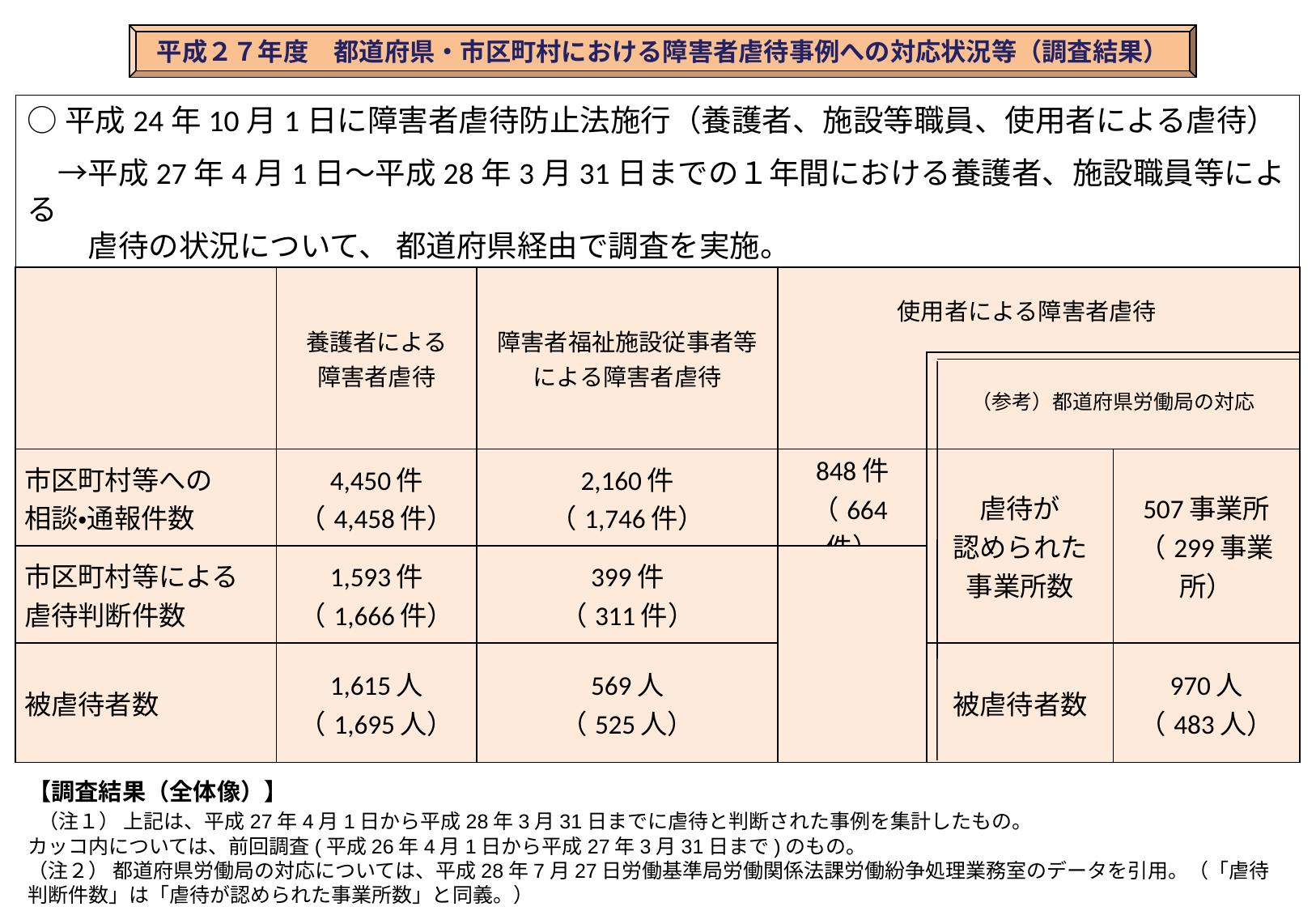

平成２７年度　都道府県・市区町村における障害者虐待事例への対応状況等（調査結果）
○平成24年10月1日に障害者虐待防止法施行（養護者、施設等職員、使用者による虐待）

　→平成27年4月1日～平成28年3月31日までの１年間における養護者、施設職員等による
　　虐待の状況について、 都道府県経由で調査を実施。
|  | 養護者による 障害者虐待 | 障害者福祉施設従事者等 による障害者虐待 | 使用者による障害者虐待 |  |  |
| --- | --- | --- | --- | --- | --- |
|  |  |  |  | （参考）都道府県労働局の対応 |  |
| 市区町村等への 相談・通報件数 | 4,450件 （4,458件） | 2,160件 （1,746件） | 848件 （664件） | 虐待が 認められた 事業所数 | 507事業所 （299事業所） |
| 市区町村等による 虐待判断件数 | 1,593件 （1,666件） | 399件 （311件） |  |  |  |
| 被虐待者数 | 1,615人 （1,695人） | 569人 （525人） |  | 被虐待者数 | 970人 （483人） |
【調査結果（全体像）】
 （注１） 上記は、平成27年4月1日から平成28年3月31日までに虐待と判断された事例を集計したもの。
カッコ内については、前回調査(平成26年4月1日から平成27年3月31日まで)のもの。
（注２） 都道府県労働局の対応については、平成28年7月27日労働基準局労働関係法課労働紛争処理業務室のデータを引用。（「虐待判断件数」は「虐待が認められた事業所数」と同義。）